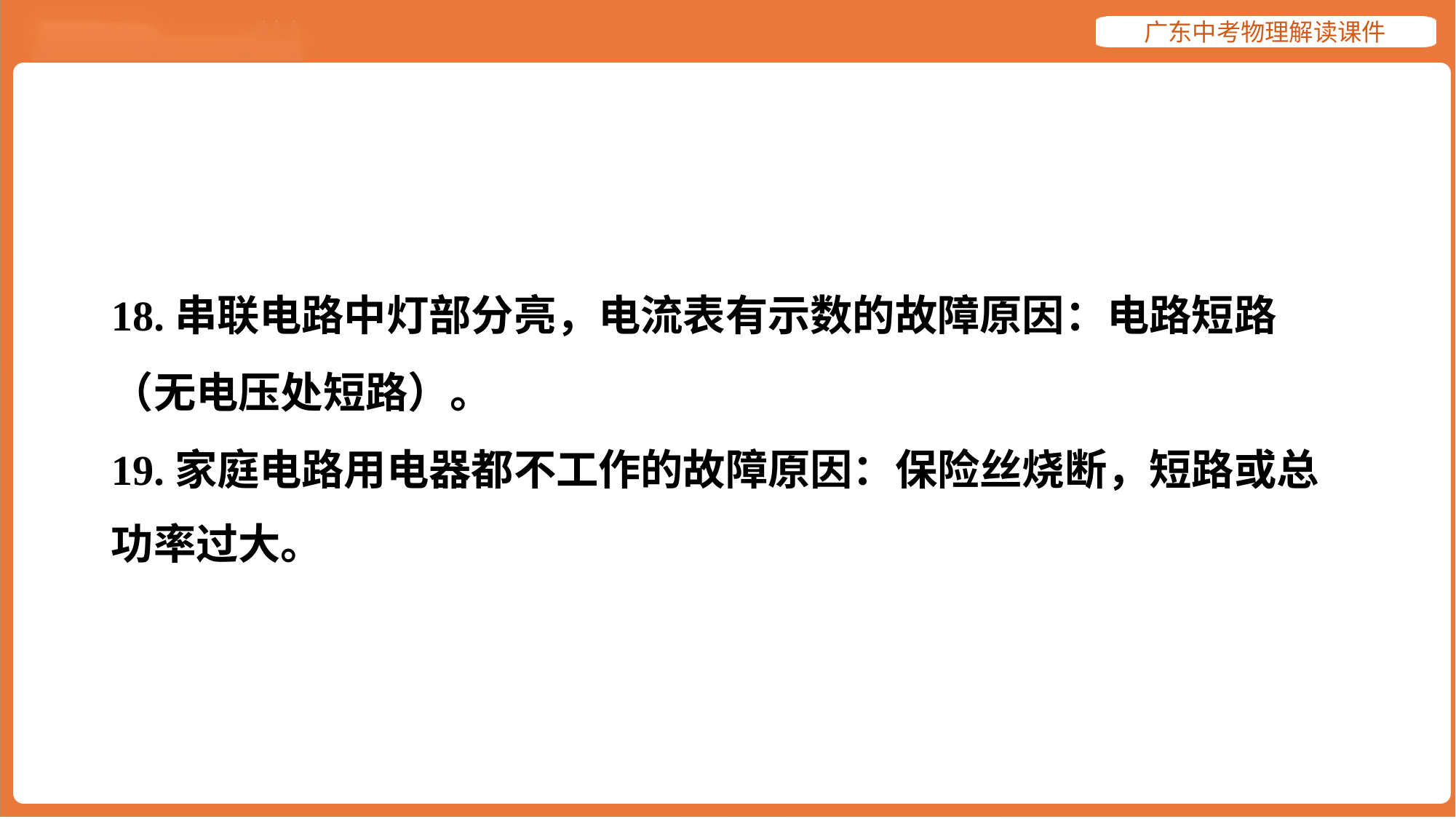

18.串联电路中灯部分亮，电流表有示数的故障原因：电路短路
（无电压处短路）。
19.家庭电路用电器都不工作的故障原因：保险丝烧断，短路或总
功率过大。#19